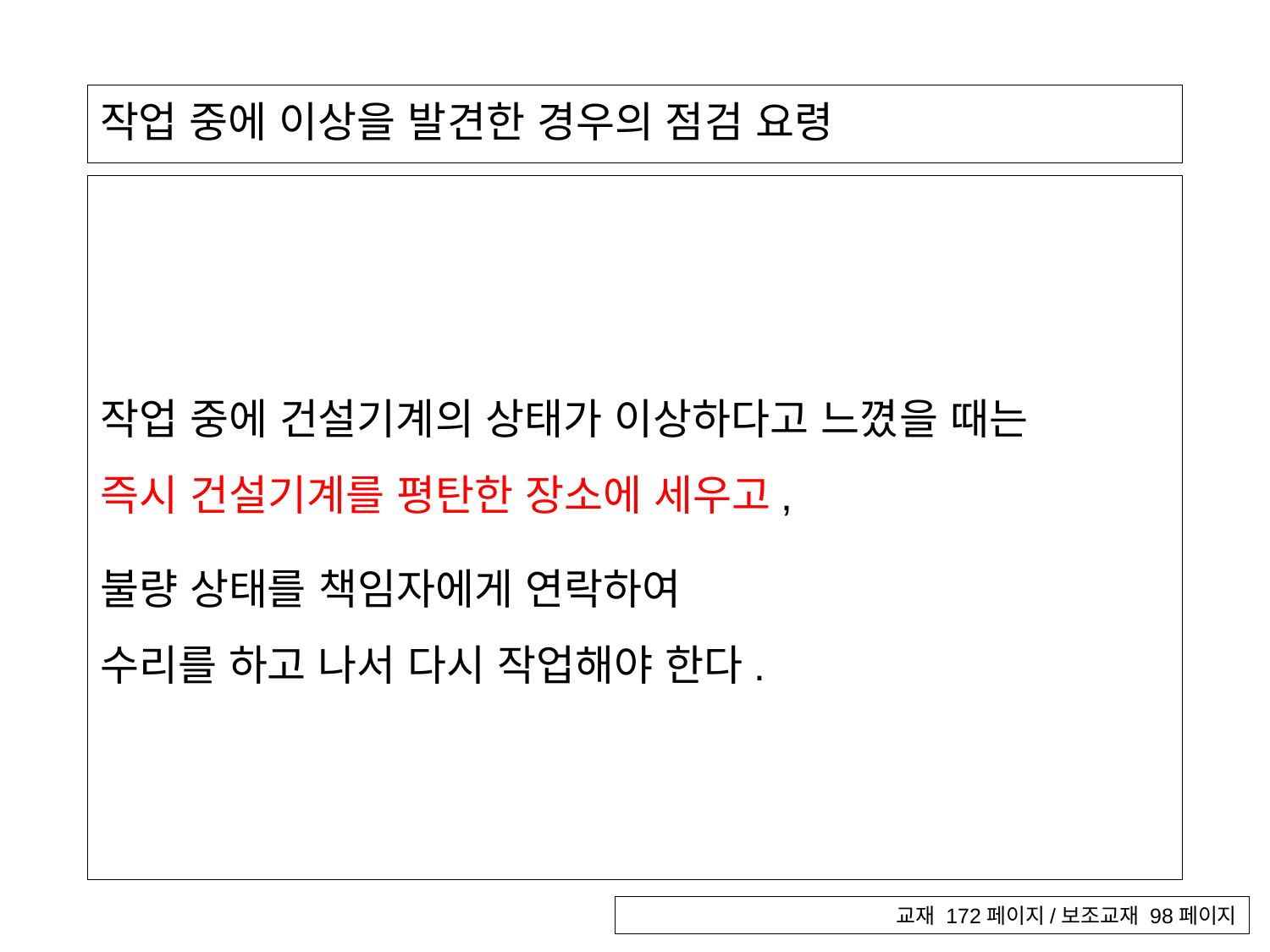

# 작업 중에 이상을 발견한 경우의 점검 요령
작업 중에 건설기계의 상태가 이상하다고 느꼈을 때는
즉시 건설기계를 평탄한 장소에 세우고,
불량 상태를 책임자에게 연락하여
수리를 하고 나서 다시 작업해야 한다.
교재 172페이지/보조교재 98페이지